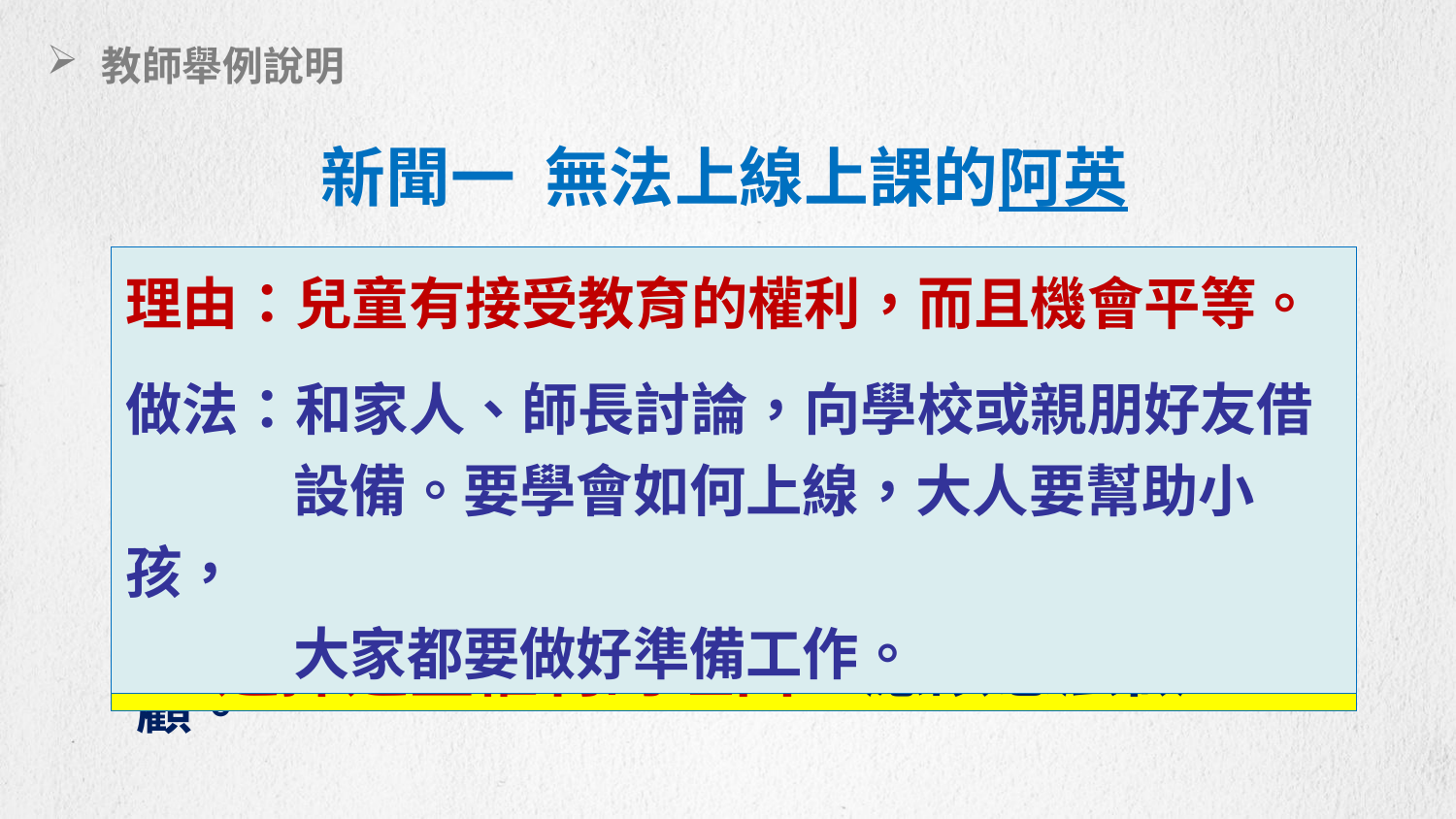

教師舉例說明
# 新聞一  無法上線上課的阿英
理由：兒童有接受教育的權利，而且機會平等。
做法：和家人、師長討論，向學校或親朋好友借
            設備。要學會如何上線，大人要幫助小孩，
            大家都要做好準備工作。
| 事件情節 | 影 響 | 應保障的權利 |
| --- | --- | --- |
| 阿英家裡沒網路、沒電腦設備，也沒人照顧。 | 無法上線上課，不知道該怎麼上課。 | ? |
教育權
受保護權
選擇這些權利的理由？應該怎麼做？